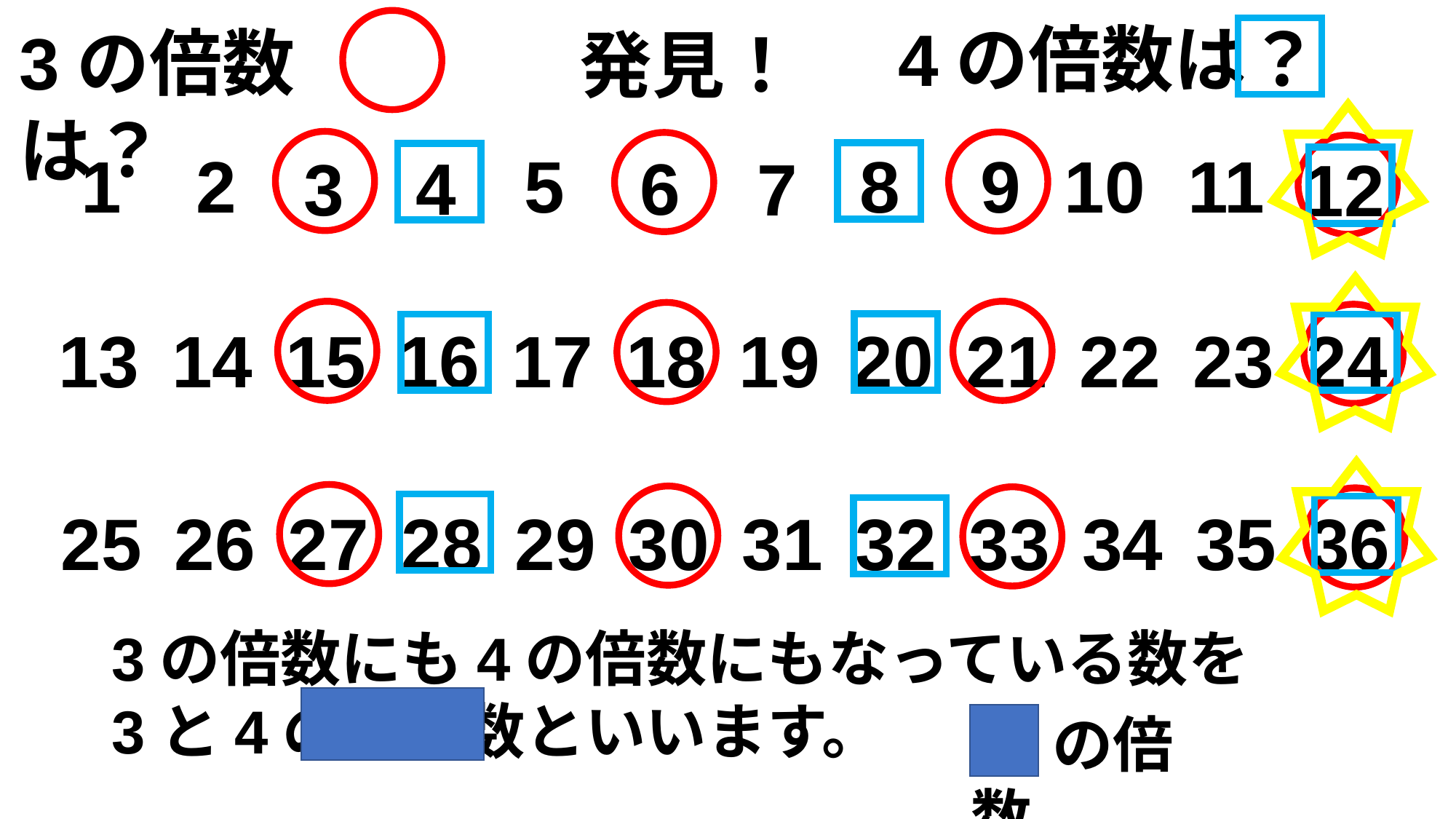

4の倍数は？

3の倍数は？
発見！

1
2
5
8
9
10
11

4
6
7
3
12

24
13
14
15
16
17
18
19
20
21
22
23

36
25
26
27
28
29
30
31
32
33
34
35

3の倍数にも4の倍数にもなっている数を
3と4の公倍数といいます。

12の倍数